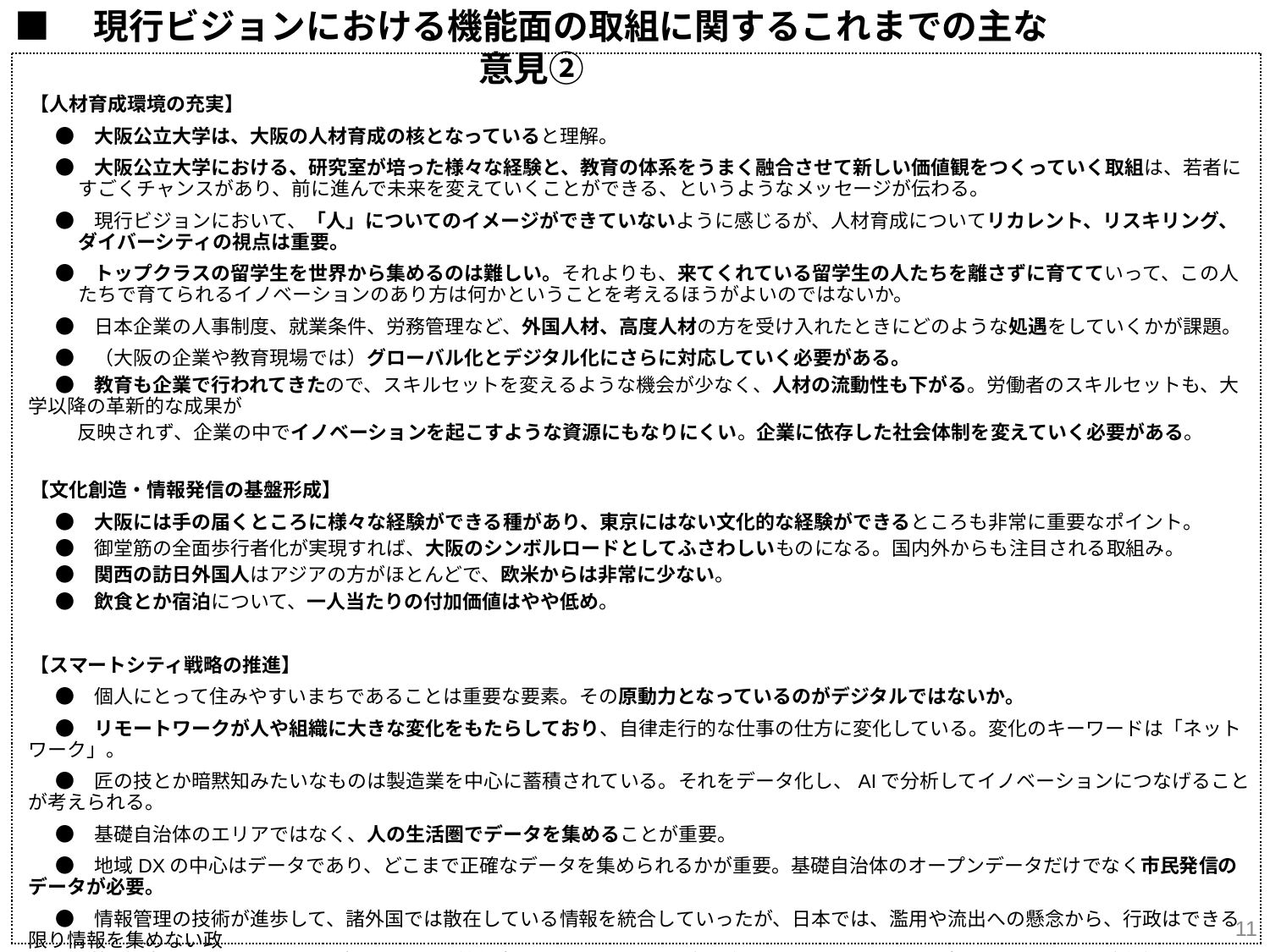

■　現行ビジョンにおける機能面の取組に関するこれまでの主な意見②

  【人材育成環境の充実】
　　●　大阪公立大学は、大阪の人材育成の核となっていると理解。
　　●　大阪公立大学における、研究室が培った様々な経験と、教育の体系をうまく融合させて新しい価値観をつくっていく取組は、若者にすごくチャンスがあり、前に進んで未来を変えていくことができる、というようなメッセージが伝わる。
　　●　現行ビジョンにおいて、「人」についてのイメージができていないように感じるが、人材育成についてリカレント、リスキリング、ダイバーシティの視点は重要。
　　●　トップクラスの留学生を世界から集めるのは難しい。それよりも、来てくれている留学生の人たちを離さずに育てていって、この人たちで育てられるイノベーションのあり方は何かということを考えるほうがよいのではないか。
　　●　日本企業の人事制度、就業条件、労務管理など、外国人材、高度人材の方を受け入れたときにどのような処遇をしていくかが課題。
　　●　（大阪の企業や教育現場では）グローバル化とデジタル化にさらに対応していく必要がある。
　　●　教育も企業で行われてきたので、スキルセットを変えるような機会が少なく、人材の流動性も下がる。労働者のスキルセットも、大学以降の革新的な成果が
　　     反映されず、企業の中でイノベーションを起こすような資源にもなりにくい。企業に依存した社会体制を変えていく必要がある。

  【文化創造・情報発信の基盤形成】
　　●　大阪には手の届くところに様々な経験ができる種があり、東京にはない文化的な経験ができるところも非常に重要なポイント。
　　●　御堂筋の全面歩行者化が実現すれば、大阪のシンボルロードとしてふさわしいものになる。国内外からも注目される取組み。
　　●　関西の訪日外国人はアジアの方がほとんどで、欧米からは非常に少ない。
　　●　飲食とか宿泊について、一人当たりの付加価値はやや低め。

  【スマートシティ戦略の推進】
　　●　個人にとって住みやすいまちであることは重要な要素。その原動力となっているのがデジタルではないか。
　　●　リモートワークが人や組織に大きな変化をもたらしており、自律走行的な仕事の仕方に変化している。変化のキーワードは「ネットワーク」。
　　●　匠の技とか暗黙知みたいなものは製造業を中心に蓄積されている。それをデータ化し、AIで分析してイノベーションにつなげることが考えられる。
　　●　基礎自治体のエリアではなく、人の生活圏でデータを集めることが重要。
　　●　地域DXの中心はデータであり、どこまで正確なデータを集められるかが重要。基礎自治体のオープンデータだけでなく市民発信のデータが必要。
　　●　情報管理の技術が進歩して、諸外国では散在している情報を統合していったが、日本では、濫用や流出への懸念から、行政はできる限り情報を集めない政
　　 　策が選択されてきた。コロナ禍になって、給付金やワクチンなど、一気に何かを動かそうとすると全く動かないことが発覚。トータルに状況把握して、それに対応し
　　　 た措置が弾力的に取れるという基盤が必要ではないか。
　　●　東京と比べて大阪はデジタル関係の産業が育っておらず、デジタル化が進んでいない。

11